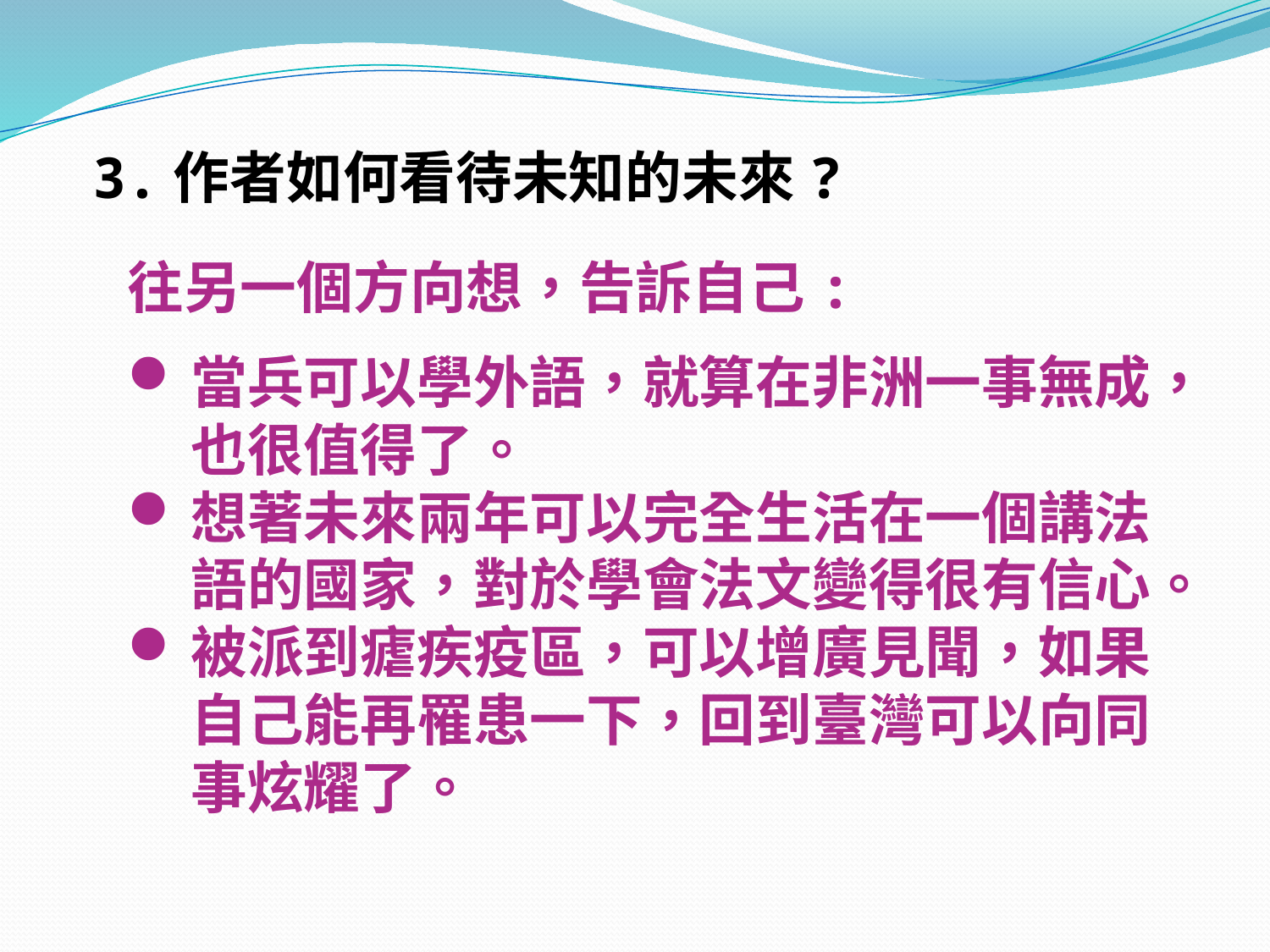

3.作者如何看待未知的未來?
往另一個方向想，告訴自己:

當兵可以學外語，就算在非洲一事無成，也很值得了。
想著未來兩年可以完全生活在一個講法語的國家，對於學會法文變得很有信心。
被派到瘧疾疫區，可以增廣見聞，如果自己能再罹患一下，回到臺灣可以向同事炫耀了。